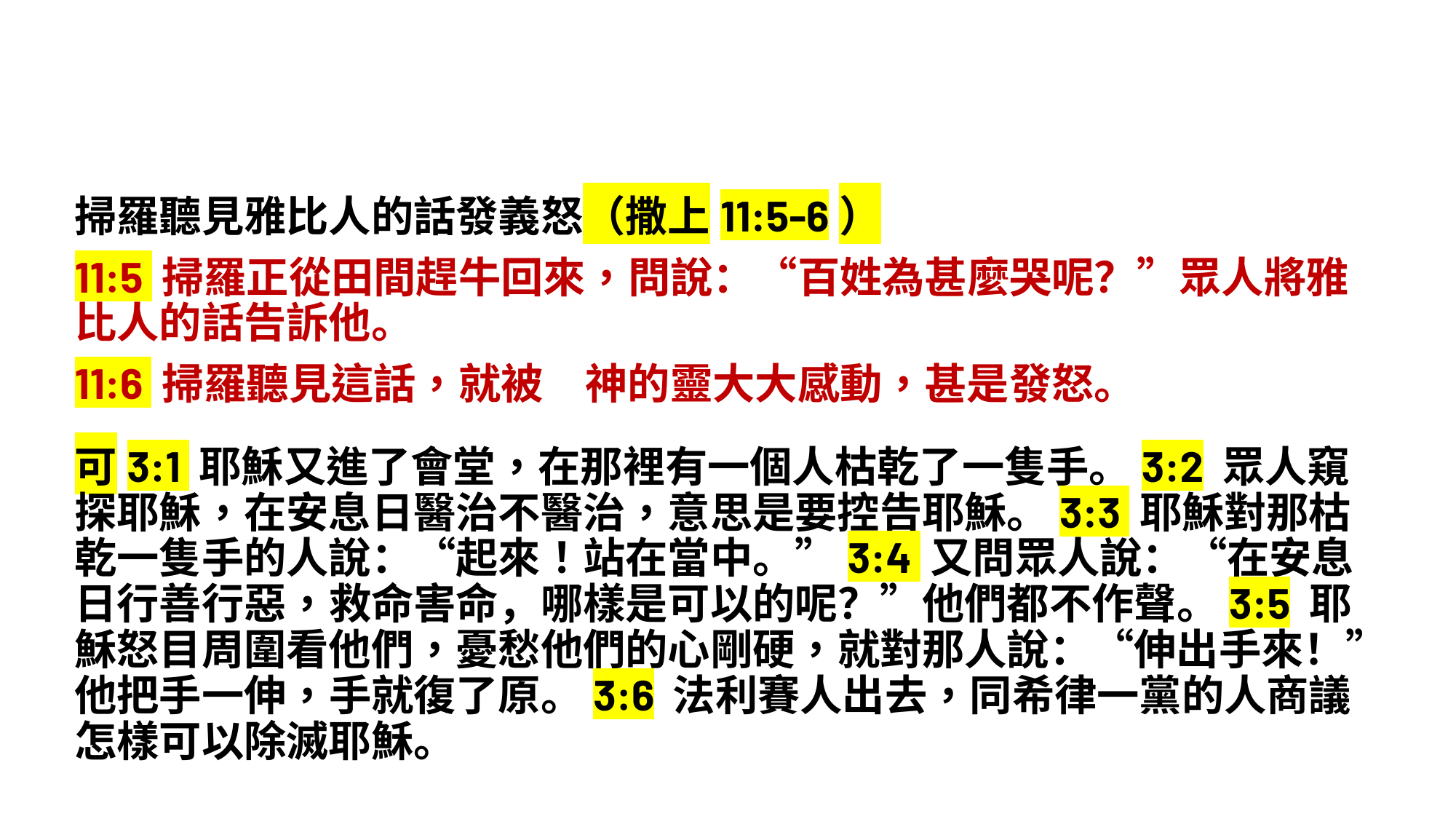

掃羅聽見雅比人的話發義怒（撒上11:5-6）
11:5 掃羅正從田間趕牛回來，問說：“百姓為甚麼哭呢？”眾人將雅比人的話告訴他。
11:6 掃羅聽見這話，就被　神的靈大大感動，甚是發怒。

可3:1 耶穌又進了會堂，在那裡有一個人枯乾了一隻手。3:2 眾人窺探耶穌，在安息日醫治不醫治，意思是要控告耶穌。3:3 耶穌對那枯乾一隻手的人說：“起來！站在當中。”3:4 又問眾人說：“在安息日行善行惡，救命害命，哪樣是可以的呢？”他們都不作聲。3:5 耶穌怒目周圍看他們，憂愁他們的心剛硬，就對那人說：“伸出手來！”他把手一伸，手就復了原。3:6 法利賽人出去，同希律一黨的人商議怎樣可以除滅耶穌。